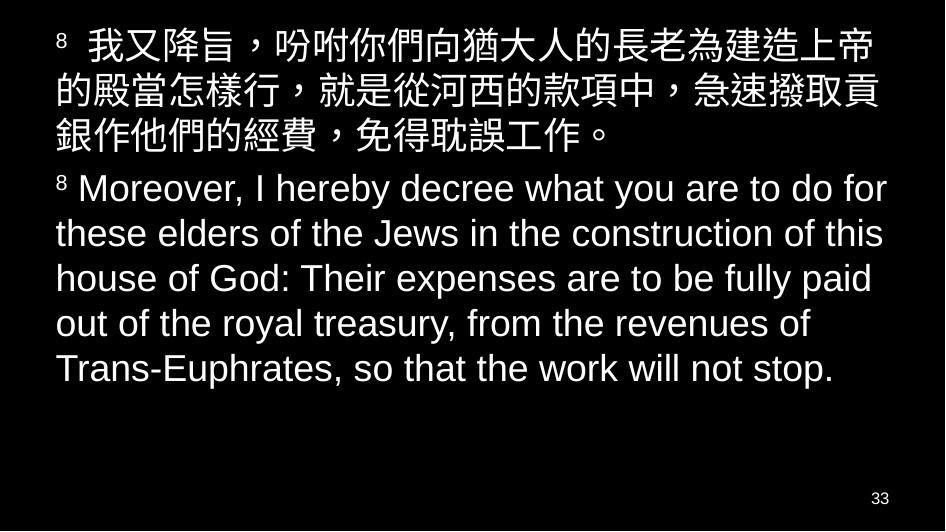

8 我又降旨，吩咐你們向猶大人的長老為建造上帝的殿當怎樣行，就是從河西的款項中，急速撥取貢銀作他們的經費，免得耽誤工作。
8 Moreover, I hereby decree what you are to do for these elders of the Jews in the construction of this house of God: Their expenses are to be fully paid out of the royal treasury, from the revenues of Trans-Euphrates, so that the work will not stop.

33